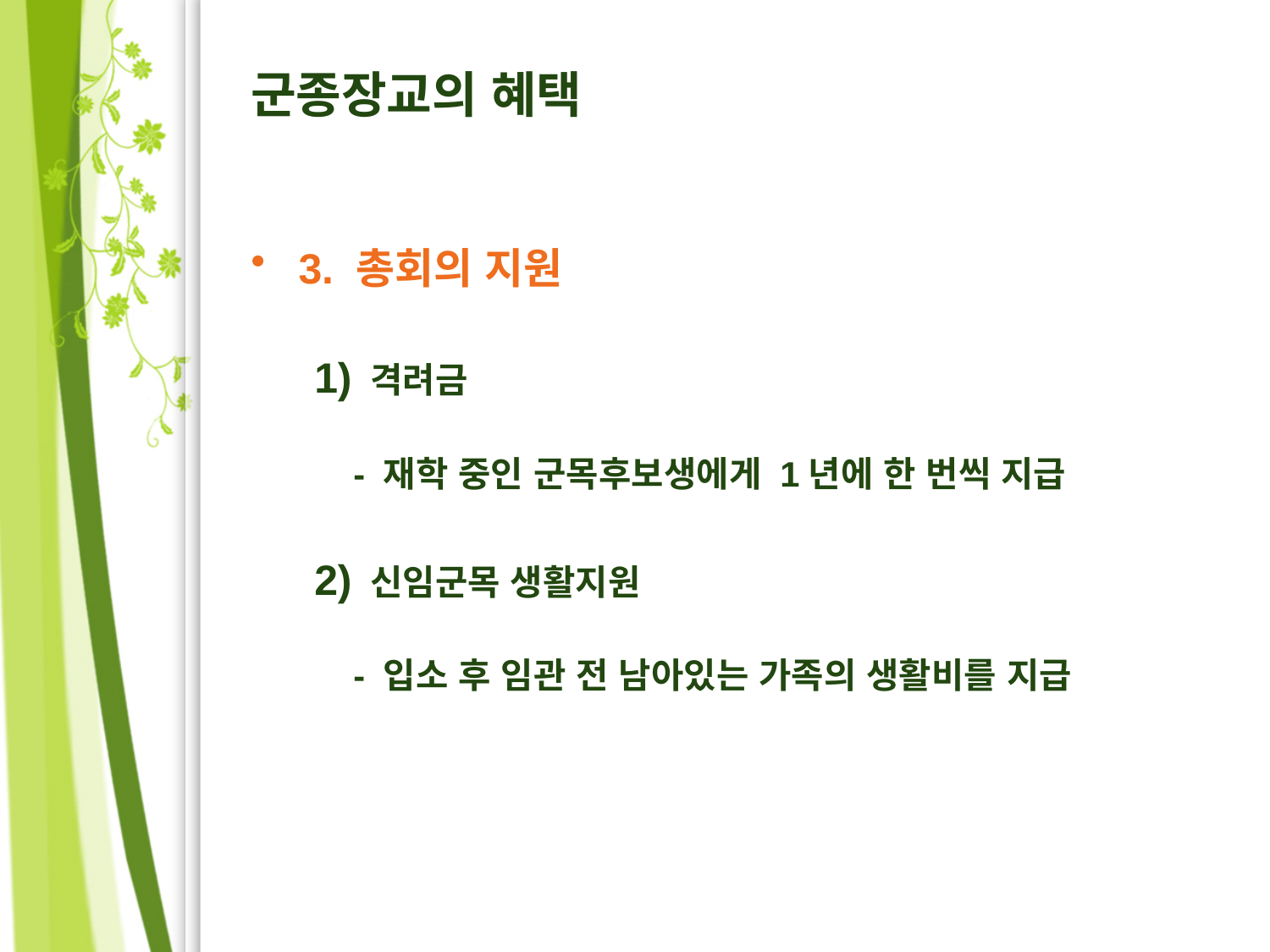

# 군종장교의 혜택
3. 총회의 지원
1) 격려금
    - 재학 중인 군목후보생에게 1년에 한 번씩 지급
2) 신임군목 생활지원
    - 입소 후 임관 전 남아있는 가족의 생활비를 지급